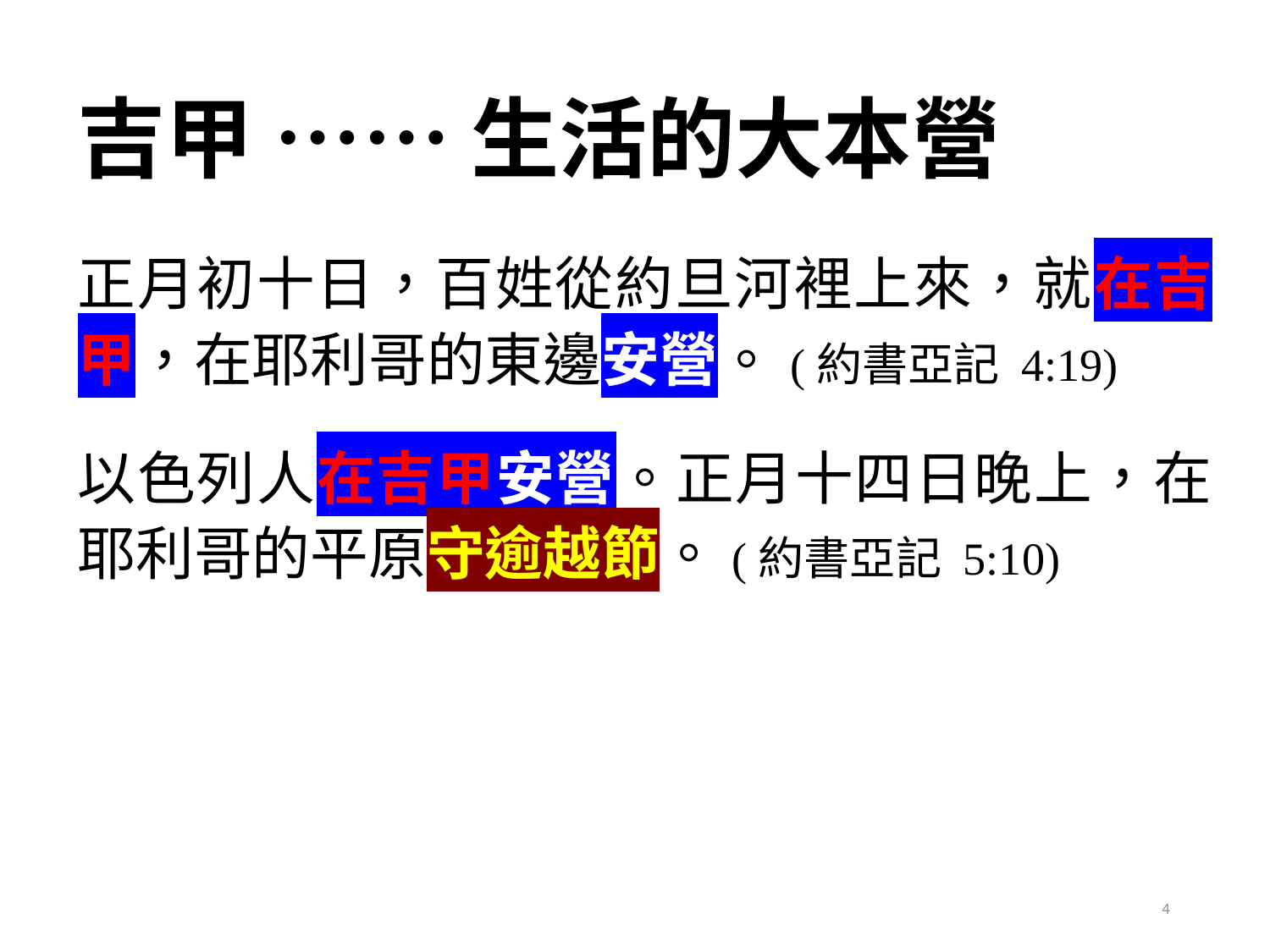

# 吉甲 …… 生活的大本營
正月初十日，百姓從約旦河裡上來，就在吉甲，在耶利哥的東邊安營。(約書亞記 4:19)
以色列人在吉甲安營。正月十四日晚上，在耶利哥的平原守逾越節。(約書亞記 5:10)

4